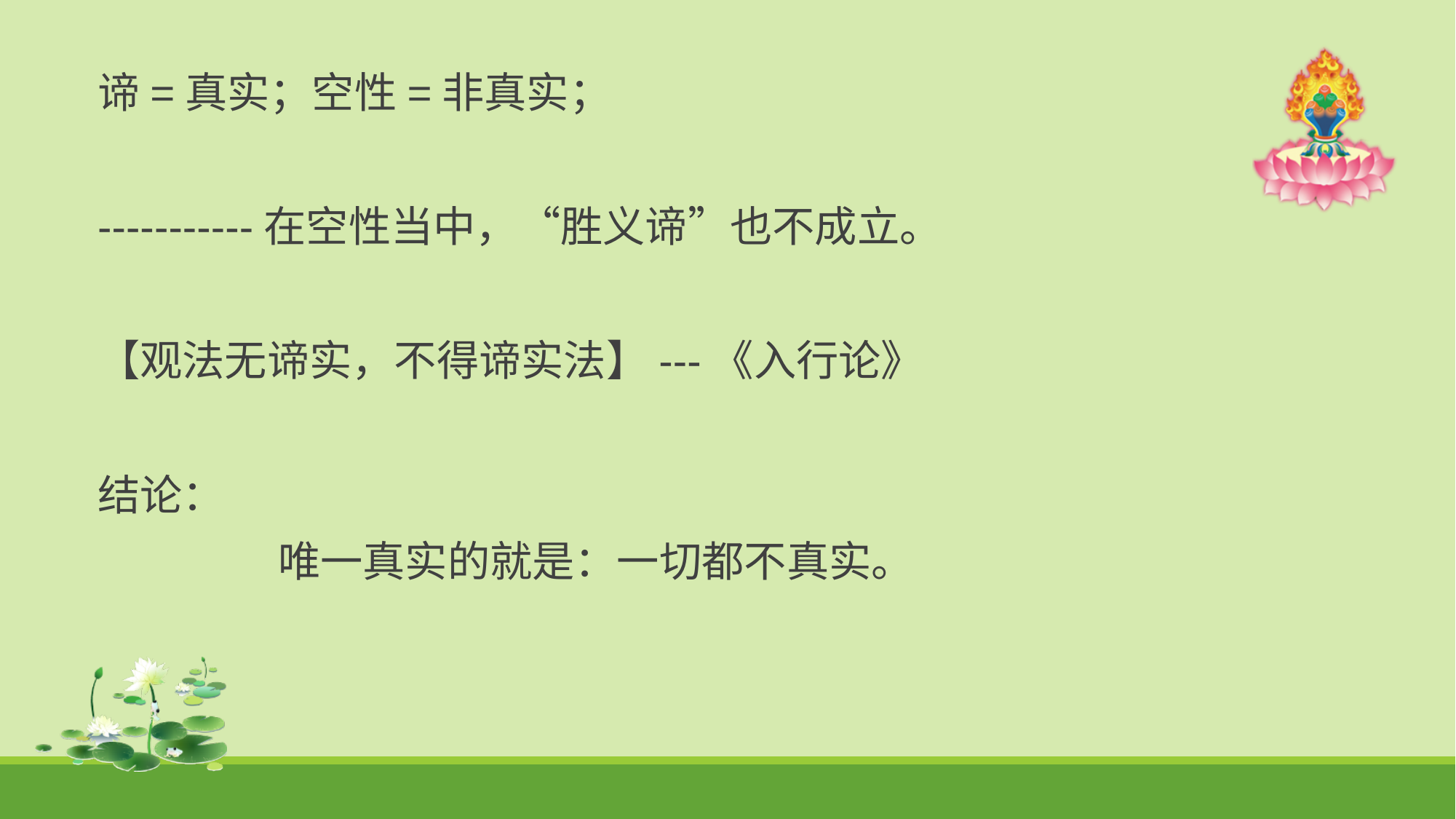

谛=真实；空性=非真实；

-----------在空性当中，“胜义谛”也不成立。

【观法无谛实，不得谛实法】---《入行论》

结论：
                  唯一真实的就是：一切都不真实。